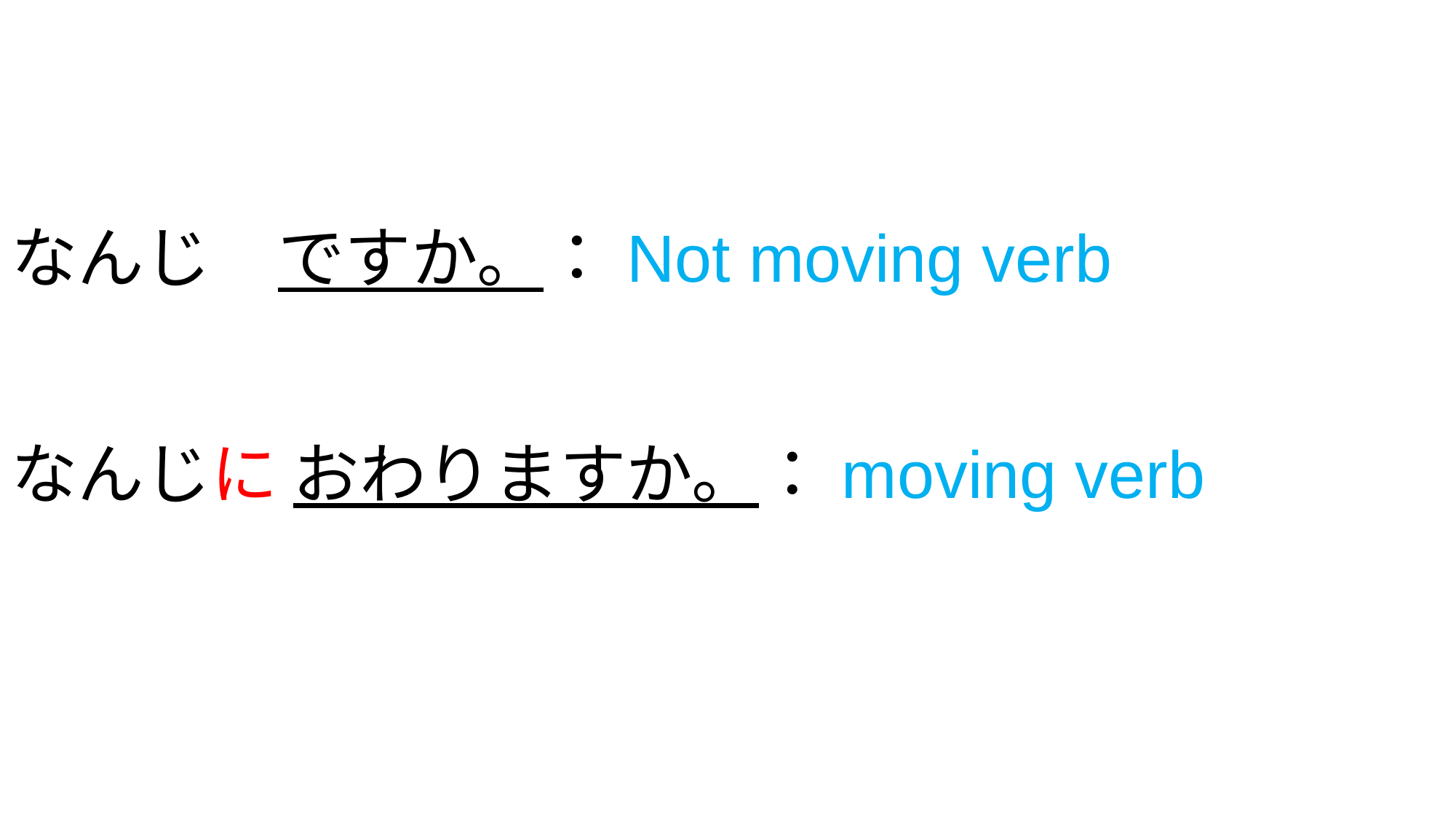

# なんじ　ですか。：Not moving verb なんじに おわりますか。：moving verb